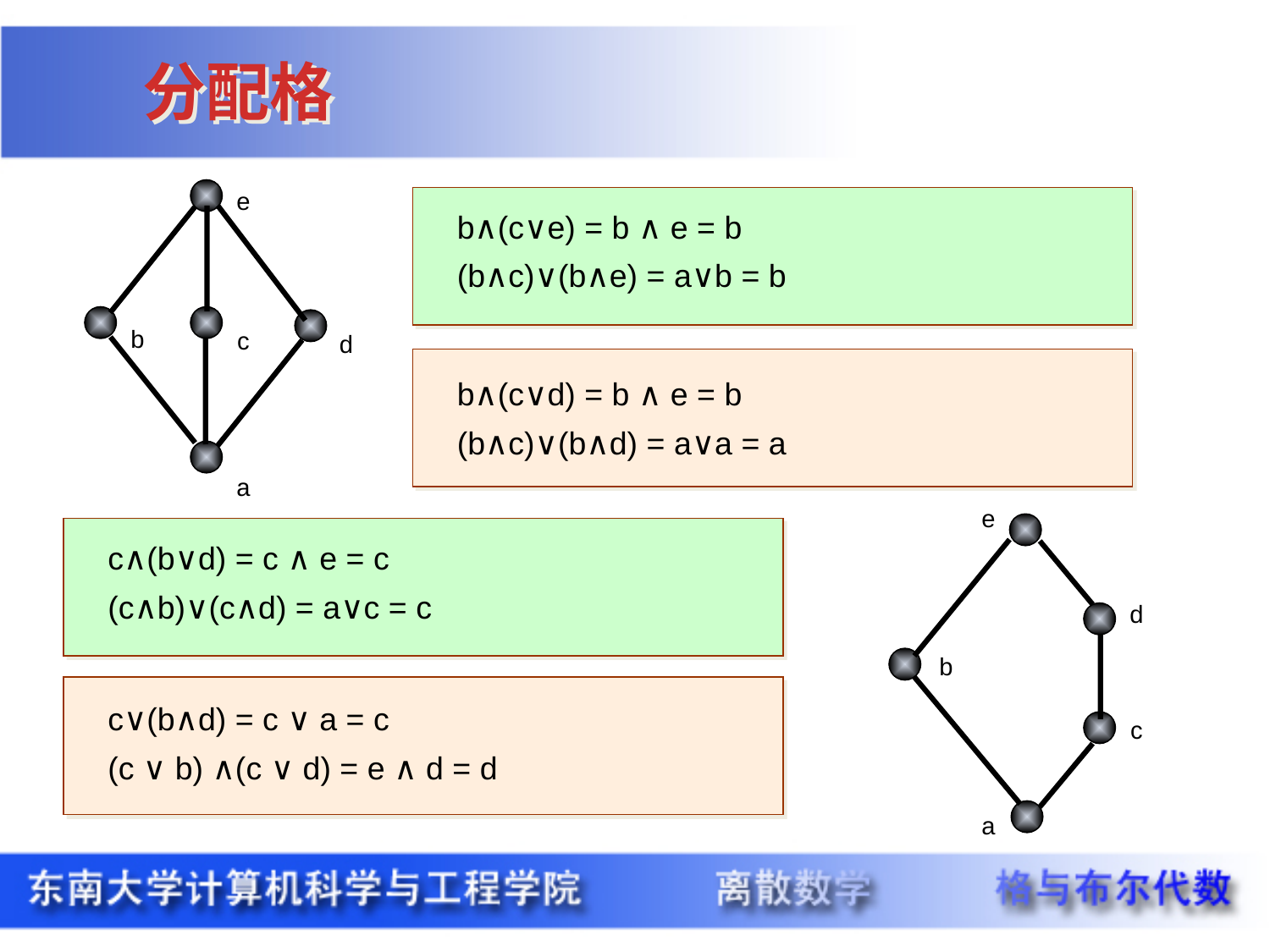

分配格

e
b
c
d
a

b∧(c∨e) = b ∧ e = b
(b∧c)∨(b∧e) = a∨b = b

b∧(c∨d) = b ∧ e = b
(b∧c)∨(b∧d) = a∨a = a
e

d
b
c
a

c∧(b∨d) = c ∧ e = c
(c∧b)∨(c∧d) = a∨c = c

c∨(b∧d) = c ∨ a = c
(c ∨ b) ∧(c ∨ d) = e ∧ d = d